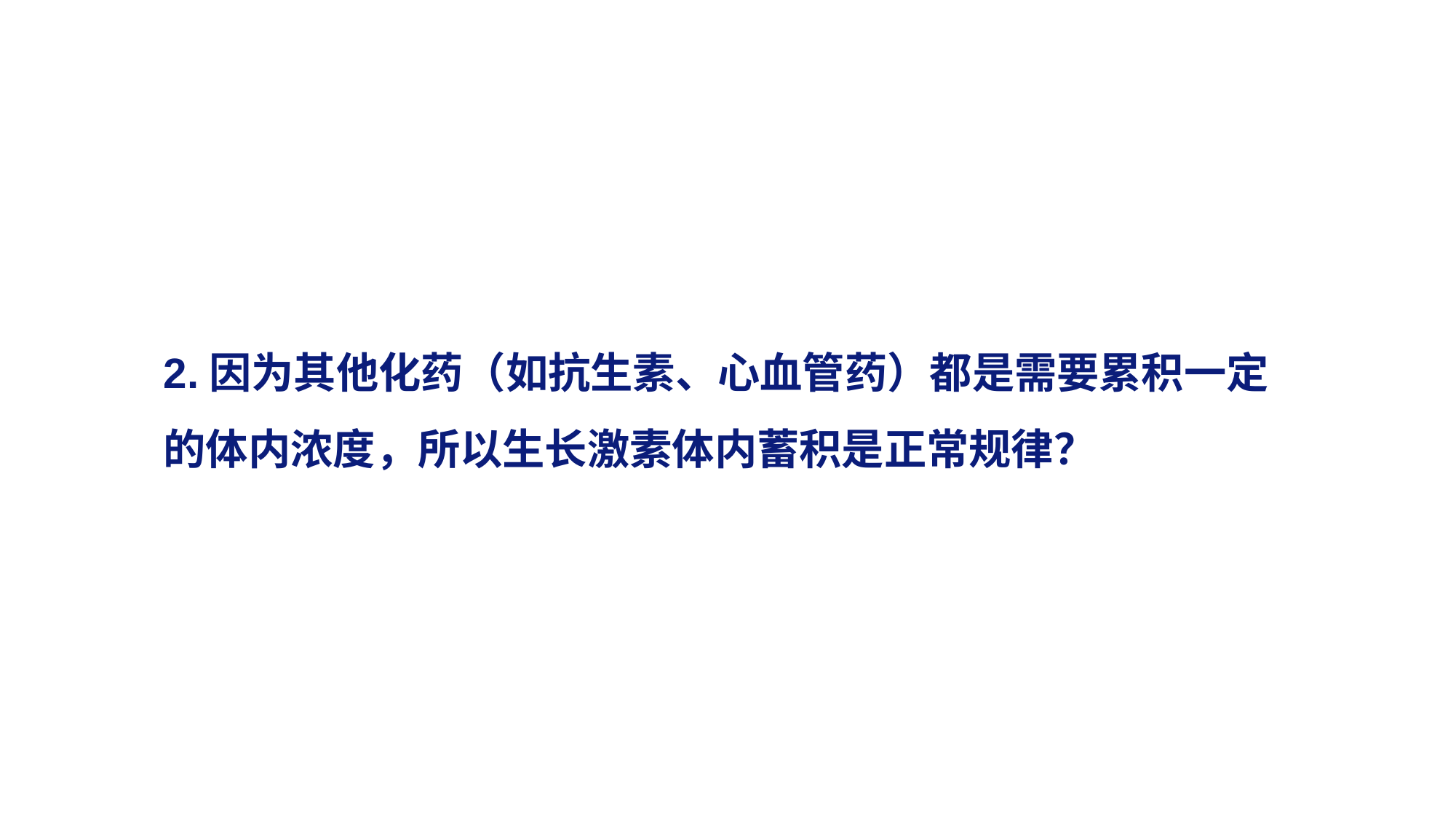

2.因为其他化药（如抗生素、心血管药）都是需要累积一定的体内浓度，所以生长激素体内蓄积是正常规律？